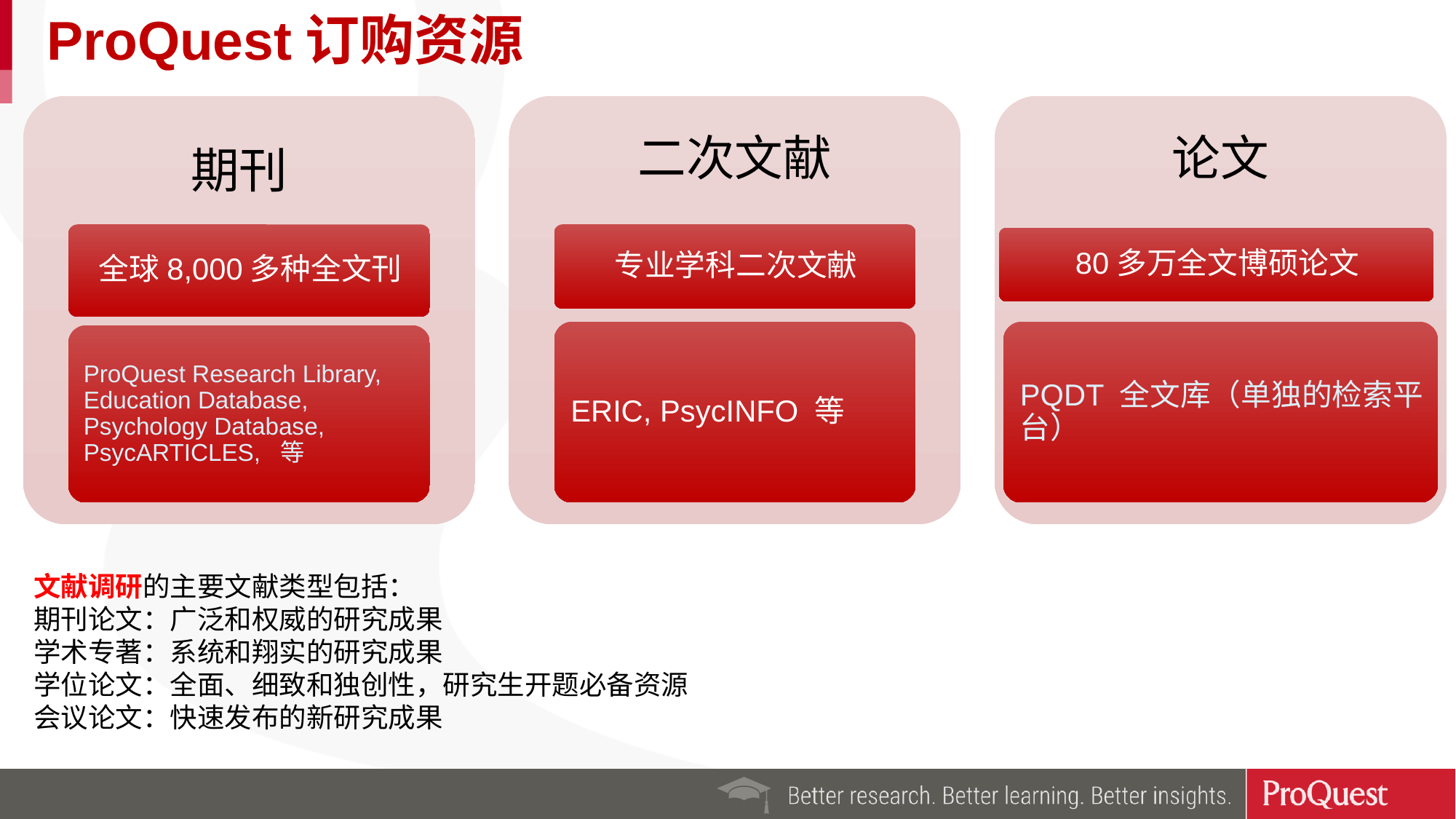

ProQuest订购资源
期刊
全球8,000多种全文刊
ProQuest Research Library, Education Database‎, Psychology Database‎, PsycARTICLES,  等
二次文献
专业学科二次文献
ERIC, PsycINFO ‎等
论文
80多万全文博硕论文
PQDT 全文库（单独的检索平台）
文献调研的主要文献类型包括：
期刊论文：广泛和权威的研究成果
学术专著：系统和翔实的研究成果
学位论文：全面、细致和独创性，研究生开题必备资源
会议论文：快速发布的新研究成果